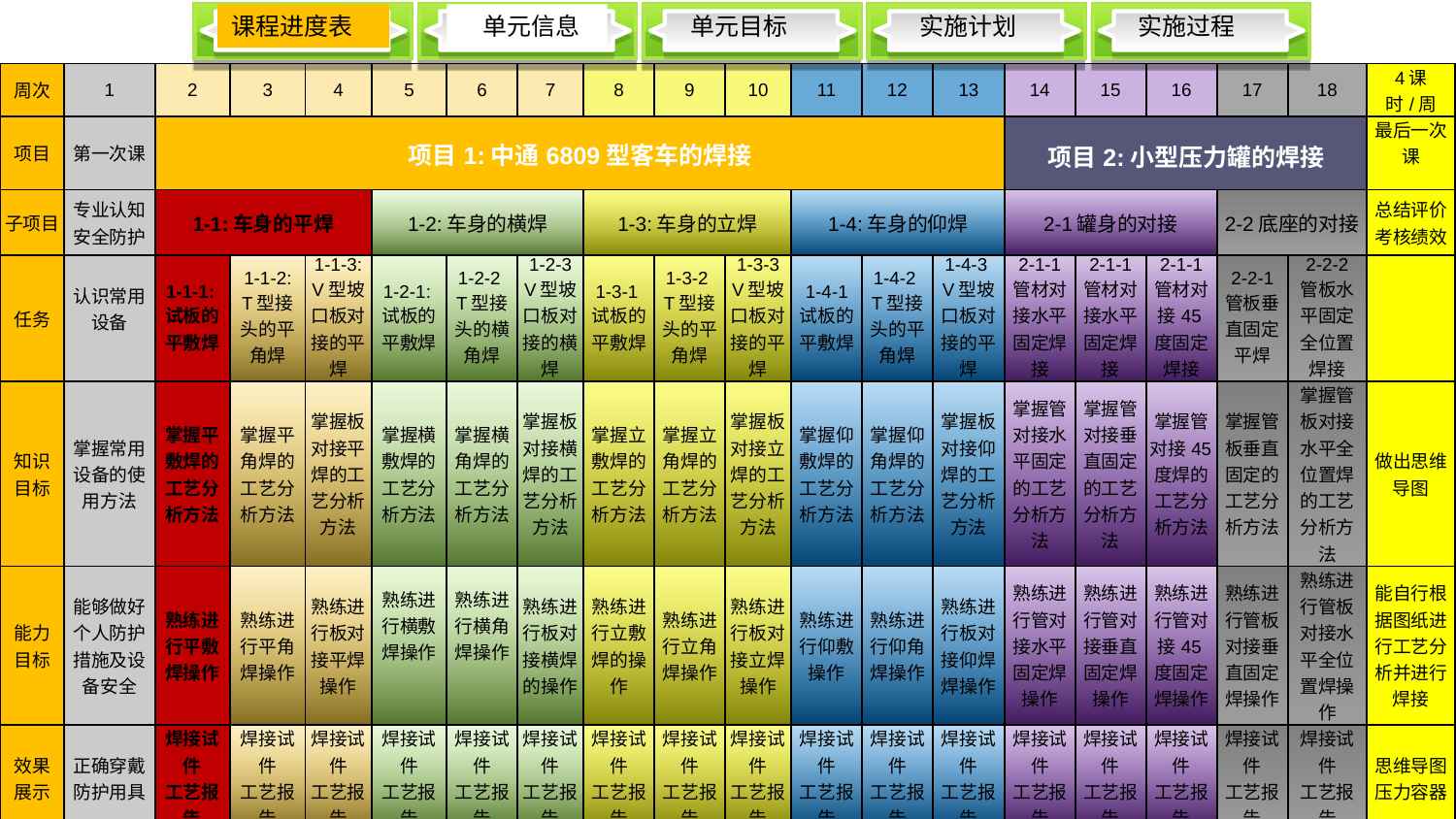

课程进度表
   单元信息
单元目标
实施计划
实施过程
| 周次 | 1 | 2 | 3 | 4 | 5 | 6 | 7 | 8 | 9 | 10 | 11 | 12 | 13 | 14 | 15 | 16 | 17 | 18 | 4课时/周 |
| --- | --- | --- | --- | --- | --- | --- | --- | --- | --- | --- | --- | --- | --- | --- | --- | --- | --- | --- | --- |
| 项目 | 第一次课 | 项目1:中通6809型客车的焊接 |  |  |  |  |  |  |  |  |  |  |  | 项目2:小型压力罐的焊接 |  |  |  |  | 最后一次课 |
| 子项目 | 专业认知 安全防护 | 1-1:车身的平焊 |  |  | 1-2:车身的横焊 |  |  | 1-3:车身的立焊 |  |  | 1-4:车身的仰焊 |  |  | 2-1罐身的对接 |  |  | 2-2底座的对接 |  | 总结评价 考核绩效 |
| 任务 | 认识常用设备 | 1-1-1:试板的平敷焊 | 1-1-2: T型接头的平角焊 | 1-1-3: V型坡口板对接的平焊 | 1-2-1:试板的平敷焊 | 1-2-2 T型接头的横角焊 | 1-2-3 V型坡口板对接的横焊 | 1-3-1试板的平敷焊 | 1-3-2 T型接头的平角焊 | 1-3-3 V型坡口板对接的平焊 | 1-4-1 试板的平敷焊 | 1-4-2 T型接头的平角焊 | 1-4-3 V型坡口板对接的平焊 | 2-1-1 管材对接水平固定焊接 | 2-1-1 管材对接水平固定焊接 | 2-1-1 管材对接45度固定焊接 | 2-2-1 管板垂直固定平焊 | 2-2-2 管板水平固定全位置焊接 |  |
| 知识 目标 | 掌握常用设备的使用方法 | 掌握平敷焊的工艺分析方法 | 掌握平角焊的工艺分析方法 | 掌握板对接平焊的工艺分析方法 | 掌握横敷焊的工艺分析方法 | 掌握横角焊的工艺分析方法 | 掌握板对接横焊的工艺分析方法 | 掌握立敷焊的工艺分析方法 | 掌握立角焊的工艺分析方法 | 掌握板对接立焊的工艺分析方法 | 掌握仰敷焊的工艺分析方法 | 掌握仰角焊的工艺分析方法 | 掌握板对接仰焊的工艺分析方法 | 掌握管对接水平固定的工艺分析方法 | 掌握管对接垂直固定的工艺分析方法 | 掌握管对接45度焊的工艺分析方法 | 掌握管板垂直固定的工艺分析方法 | 掌握管板对接水平全位置焊的工艺分析方法 | 做出思维导图 |
| 能力 目标 | 能够做好个人防护措施及设备安全 | 熟练进行平敷焊操作 | 熟练进行平角焊操作 | 熟练进行板对接平焊操作 | 熟练进行横敷焊操作 | 熟练进行横角焊操作 | 熟练进行板对接横焊的操作 | 熟练进行立敷焊的操作 | 熟练进行立角焊操作 | 熟练进行板对接立焊操作 | 熟练进行仰敷操作 | 熟练进行仰角焊操作 | 熟练进行板对接仰焊焊操作 | 熟练进行管对接水平固定焊操作 | 熟练进行管对接垂直固定焊操作 | 熟练进行管对接45度固定焊操作 | 熟练进行管板对接垂直固定焊操作 | 熟练进行管板对接水平全位置焊操作 | 能自行根据图纸进行工艺分析并进行焊接 |
| 效果 展示 | 正确穿戴防护用具 | 焊接试件 工艺报告 | 焊接试件 工艺报告 | 焊接试件 工艺报告 | 焊接试件 工艺报告 | 焊接试件 工艺报告 | 焊接试件 工艺报告 | 焊接试件 工艺报告 | 焊接试件 工艺报告 | 焊接试件 工艺报告 | 焊接试件 工艺报告 | 焊接试件 工艺报告 | 焊接试件 工艺报告 | 焊接试件 工艺报告 | 焊接试件 工艺报告 | 焊接试件 工艺报告 | 焊接试件 工艺报告 | 焊接试件 工艺报告 | 思维导图 压力容器 |
| 考核 时间 |  |  |  | √ |  |  | √ |  |  | √ |  |  | √ |  |  | √ |  | √ | √ |
| 课外 项目 | 用所学知识,自主设计一件成型产品,如飞机模型、蝴蝶、桥梁模型等，每人至少完成一件。 |  |  |  |  |  |  |  |  |  |  |  |  |  |  |  |  |  |  |
4